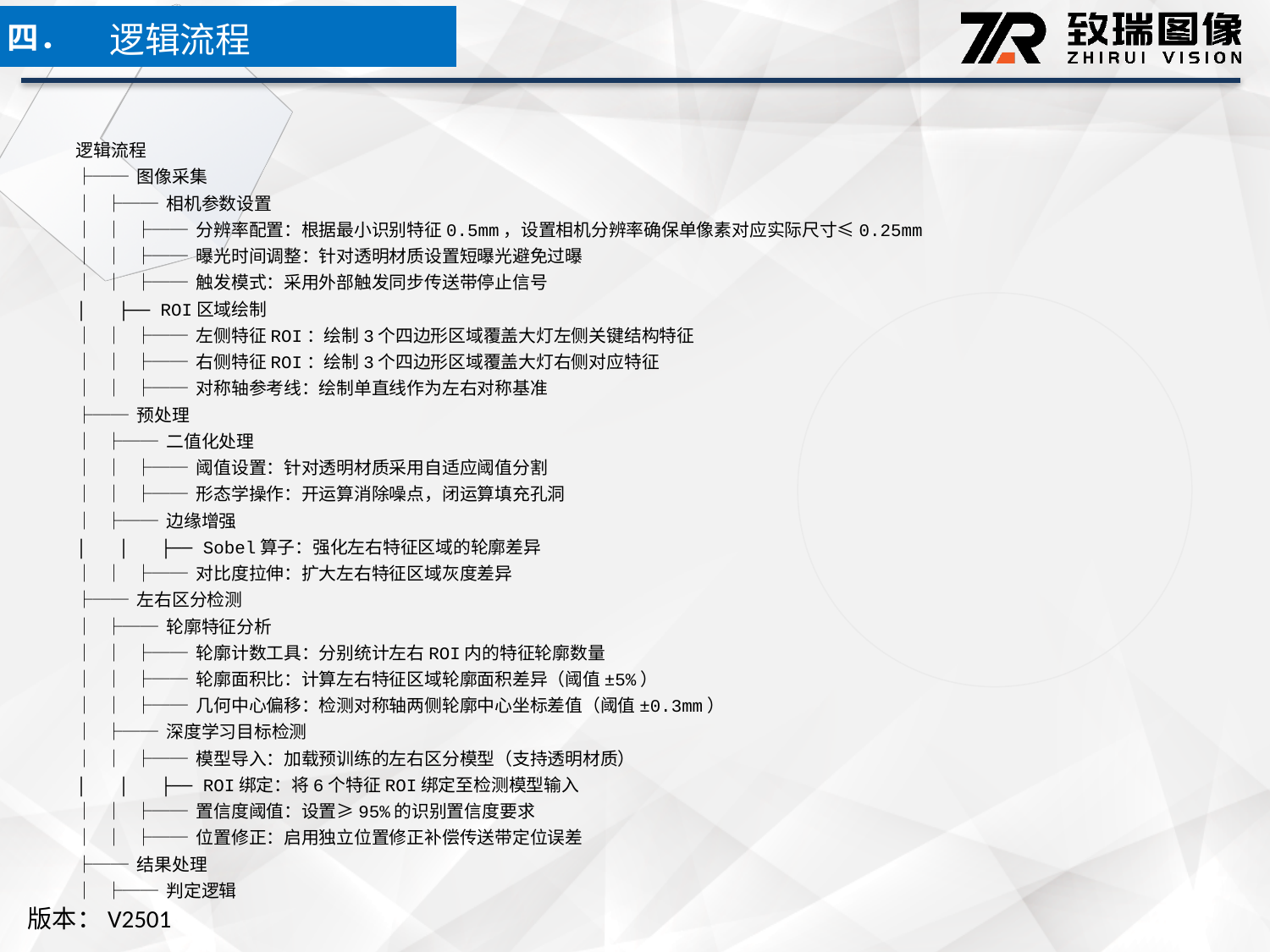

逻辑流程
四．

逻辑流程
├── 图像采集
│   ├── 相机参数设置
│   │   ├── 分辨率配置：根据最小识别特征0.5mm，设置相机分辨率确保单像素对应实际尺寸≤0.25mm
│   │   ├── 曝光时间调整：针对透明材质设置短曝光避免过曝
│   │   ├── 触发模式：采用外部触发同步传送带停止信号
│   ├── ROI区域绘制
│   │   ├── 左侧特征ROI：绘制3个四边形区域覆盖大灯左侧关键结构特征
│   │   ├── 右侧特征ROI：绘制3个四边形区域覆盖大灯右侧对应特征
│   │   ├── 对称轴参考线：绘制单直线作为左右对称基准
├── 预处理
│   ├── 二值化处理
│   │   ├── 阈值设置：针对透明材质采用自适应阈值分割
│   │   ├── 形态学操作：开运算消除噪点，闭运算填充孔洞
│   ├── 边缘增强
│   │   ├── Sobel算子：强化左右特征区域的轮廓差异
│   │   ├── 对比度拉伸：扩大左右特征区域灰度差异
├── 左右区分检测
│   ├── 轮廓特征分析
│   │   ├── 轮廓计数工具：分别统计左右ROI内的特征轮廓数量
│   │   ├── 轮廓面积比：计算左右特征区域轮廓面积差异（阈值±5%）
│   │   ├── 几何中心偏移：检测对称轴两侧轮廓中心坐标差值（阈值±0.3mm）
│   ├── 深度学习目标检测
│   │   ├── 模型导入：加载预训练的左右区分模型（支持透明材质）
│   │   ├── ROI绑定：将6个特征ROI绑定至检测模型输入
│   │   ├── 置信度阈值：设置≥95%的识别置信度要求
│   │   ├── 位置修正：启用独立位置修正补偿传送带定位误差
├── 结果处理
│   ├── 判定逻辑